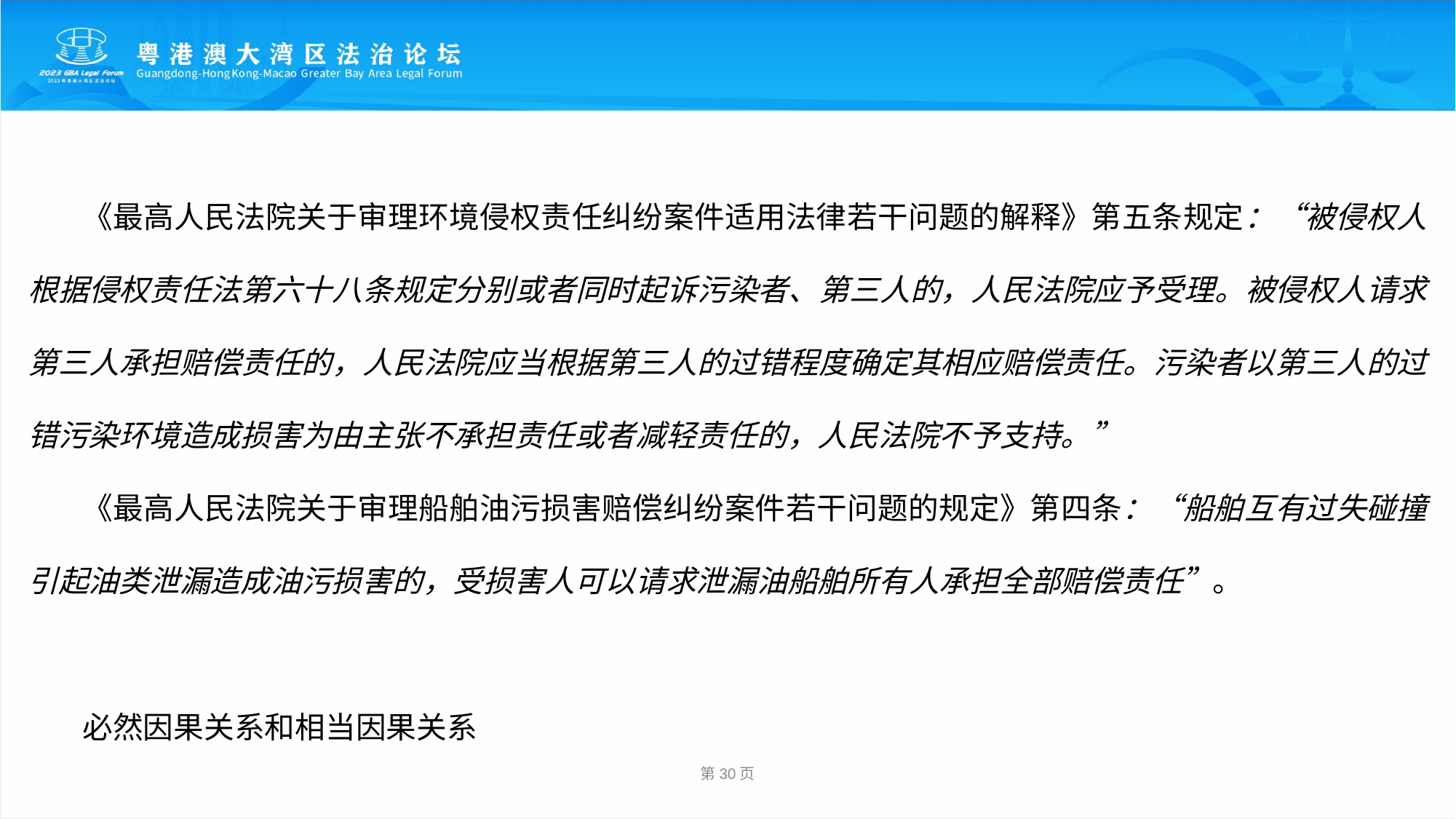

《最高人民法院关于审理环境侵权责任纠纷案件适用法律若干问题的解释》第五条规定：“被侵权人根据侵权责任法第六十八条规定分别或者同时起诉污染者、第三人的，人民法院应予受理。被侵权人请求第三人承担赔偿责任的，人民法院应当根据第三人的过错程度确定其相应赔偿责任。污染者以第三人的过错污染环境造成损害为由主张不承担责任或者减轻责任的，人民法院不予支持。”
《最高人民法院关于审理船舶油污损害赔偿纠纷案件若干问题的规定》第四条：“船舶互有过失碰撞引起油类泄漏造成油污损害的，受损害人可以请求泄漏油船舶所有人承担全部赔偿责任”。

必然因果关系和相当因果关系
第30页